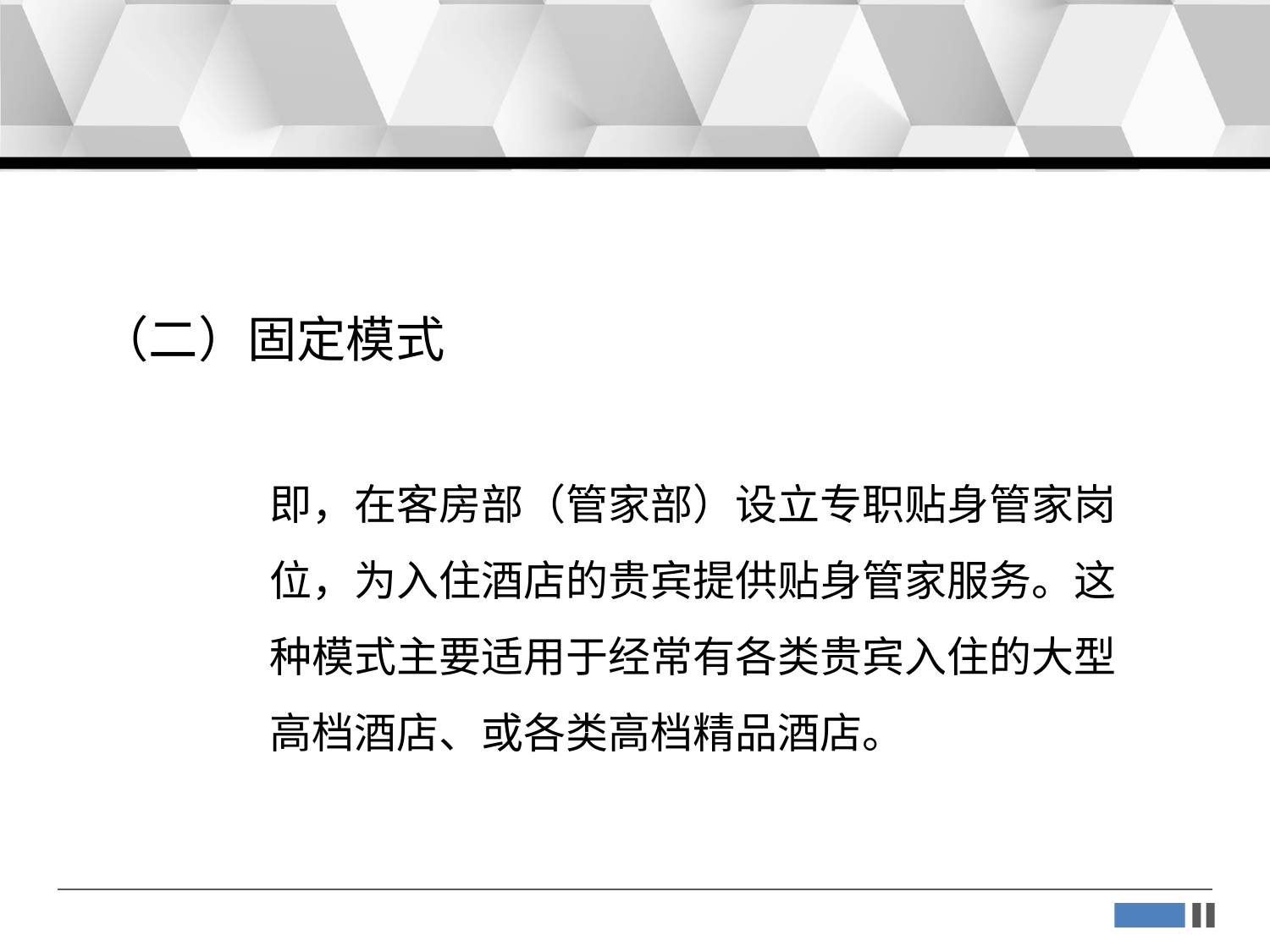

（二）固定模式
即，在客房部（管家部）设立专职贴身管家岗位，为入住酒店的贵宾提供贴身管家服务。这种模式主要适用于经常有各类贵宾入住的大型高档酒店、或各类高档精品酒店。